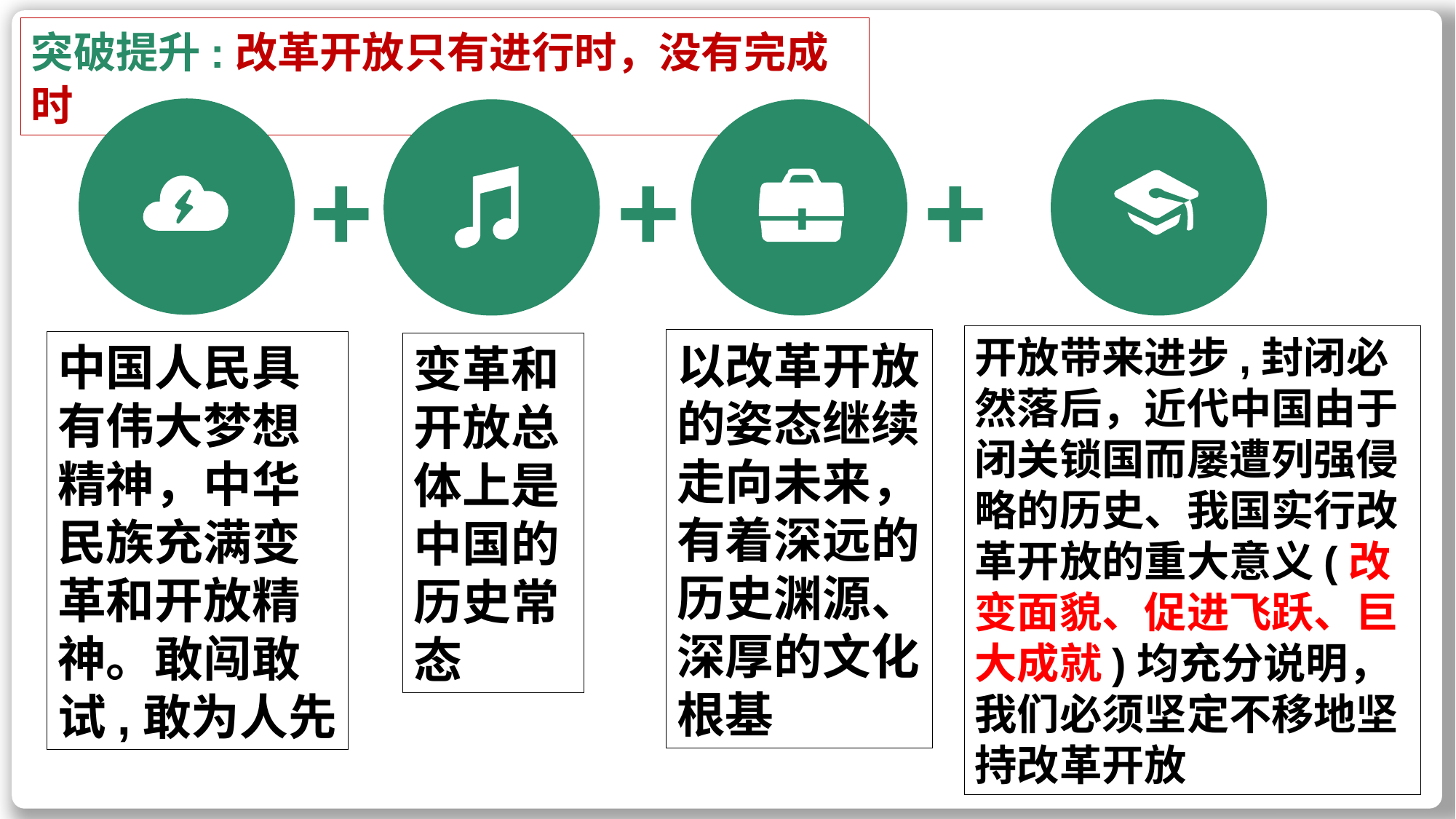

一、公有制经济（为什么、怎么办）
1.为什么要毫不动摇巩固发展公有制经济？
【答题要点】：生产资料所有制+公有制为主体的地位+公有制为主体的作用
【答题模板】
①我国坚持以公有制主体、多种所有制经济共同发展的生产资料所有制，这是中国特色社会主义制度的重要支柱，也是社会主义市场经济体制的根基，体现了中国特色社会主义制度的优越性。
② 以公有制为主体是社会主义经济制度根本特征，公有制经济是社会主义经济制度的基础。
③坚持公有制为主体是促进生产力发展根本要求，有利于推动经济持续发展；是实现共同富裕根本前提，有利于人民共享发展成果。
突破提升:改革开放只有进行时，没有完成时

+
+
+

开放带来进步,封闭必然落后，近代中国由于闭关锁国而屡遭列强侵略的历史、我国实行改革开放的重大意义(改变面貌、促进飞跃、巨大成就)均充分说明，我们必须坚定不移地坚持改革开放
以改革开放的姿态继续走向未来，有着深远的历史渊源、深厚的文化根基
中国人民具有伟大梦想精神，中华民族充满变革和开放精神。敢闯敢试,敢为人先
变革和开放总体上是中国的历史常态